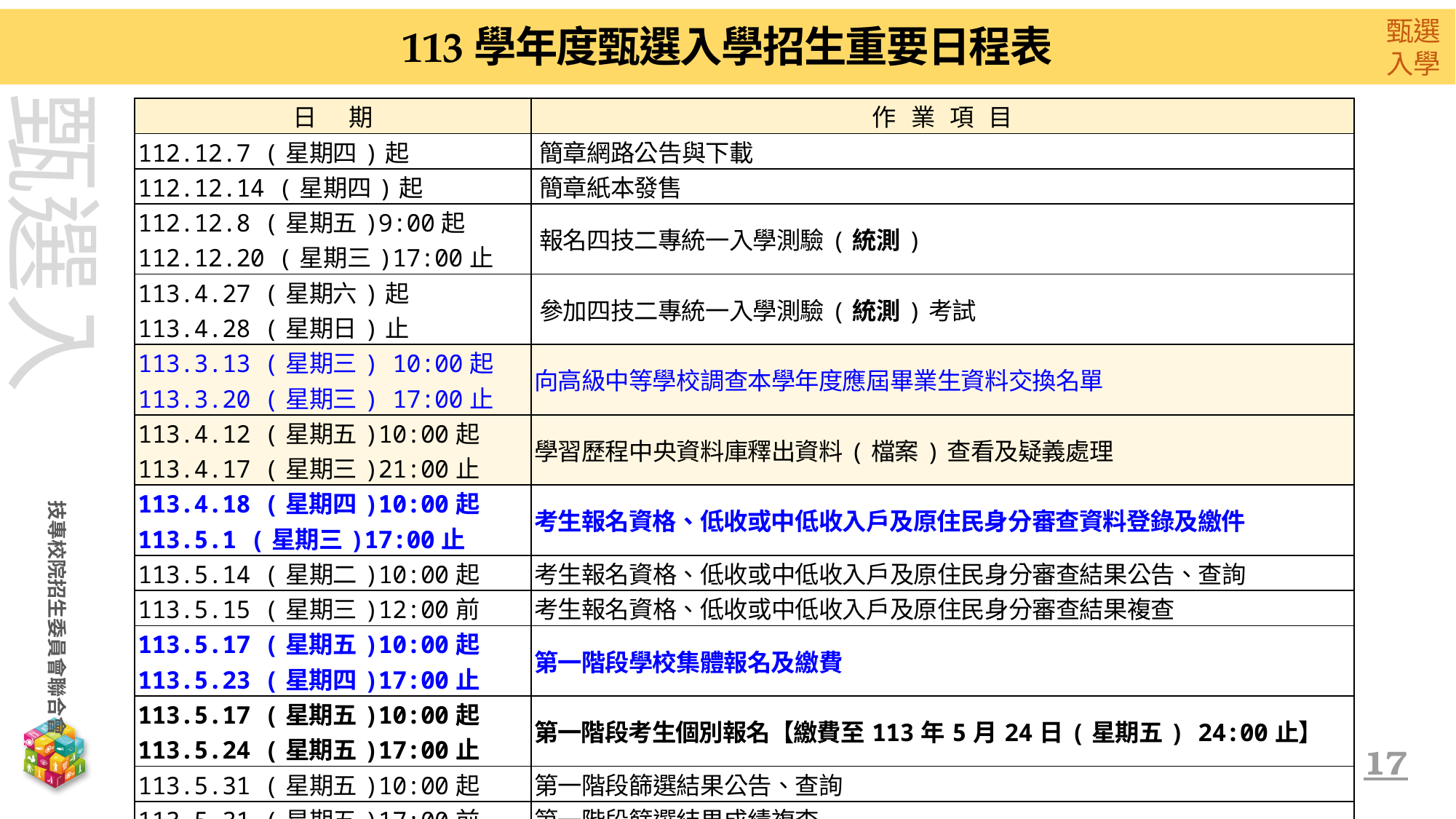

# 113學年度甄選入學招生重要日程表
| 日 期 | 作 業 項 目 |
| --- | --- |
| 112.12.7 (星期四)起 | 簡章網路公告與下載 |
| 112.12.14 (星期四)起 | 簡章紙本發售 |
| 112.12.8 (星期五)9:00起 112.12.20 (星期三)17:00止 | 報名四技二專統一入學測驗(統測) |
| 113.4.27 (星期六)起 113.4.28 (星期日)止 | 參加四技二專統一入學測驗(統測)考試 |
| 113.3.13 (星期三) 10:00起 113.3.20 (星期三) 17:00止 | 向高級中等學校調查本學年度應屆畢業生資料交換名單 |
| 113.4.12 (星期五)10:00起 113.4.17 (星期三)21:00止 | 學習歷程中央資料庫釋出資料(檔案)查看及疑義處理 |
| 113.4.18 (星期四)10:00起 113.5.1 (星期三)17:00止 | 考生報名資格、低收或中低收入戶及原住民身分審查資料登錄及繳件 |
| 113.5.14 (星期二)10:00起 | 考生報名資格、低收或中低收入戶及原住民身分審查結果公告、查詢 |
| 113.5.15 (星期三)12:00前 | 考生報名資格、低收或中低收入戶及原住民身分審查結果複查 |
| 113.5.17 (星期五)10:00起 113.5.23 (星期四)17:00止 | 第一階段學校集體報名及繳費 |
| 113.5.17 (星期五)10:00起 113.5.24 (星期五)17:00止 | 第一階段考生個別報名【繳費至113年5月24日(星期五) 24:00止】 |
| 113.5.31 (星期五)10:00起 | 第一階段篩選結果公告、查詢 |
| 113.5.31 (星期五)17:00前 | 第一階段篩選結果成績複查 |
| 各校自訂【詳見招生學校甄選辦法】 113.6.6 (星期四)10:00起 113.6.13 (星期四)21:00止 | 1.第二階段報名含網路上傳(或勾選)學習歷程備審資料 2.繳交指定項目甄試費【繳費至各校所訂截止日24:00止】 |
17